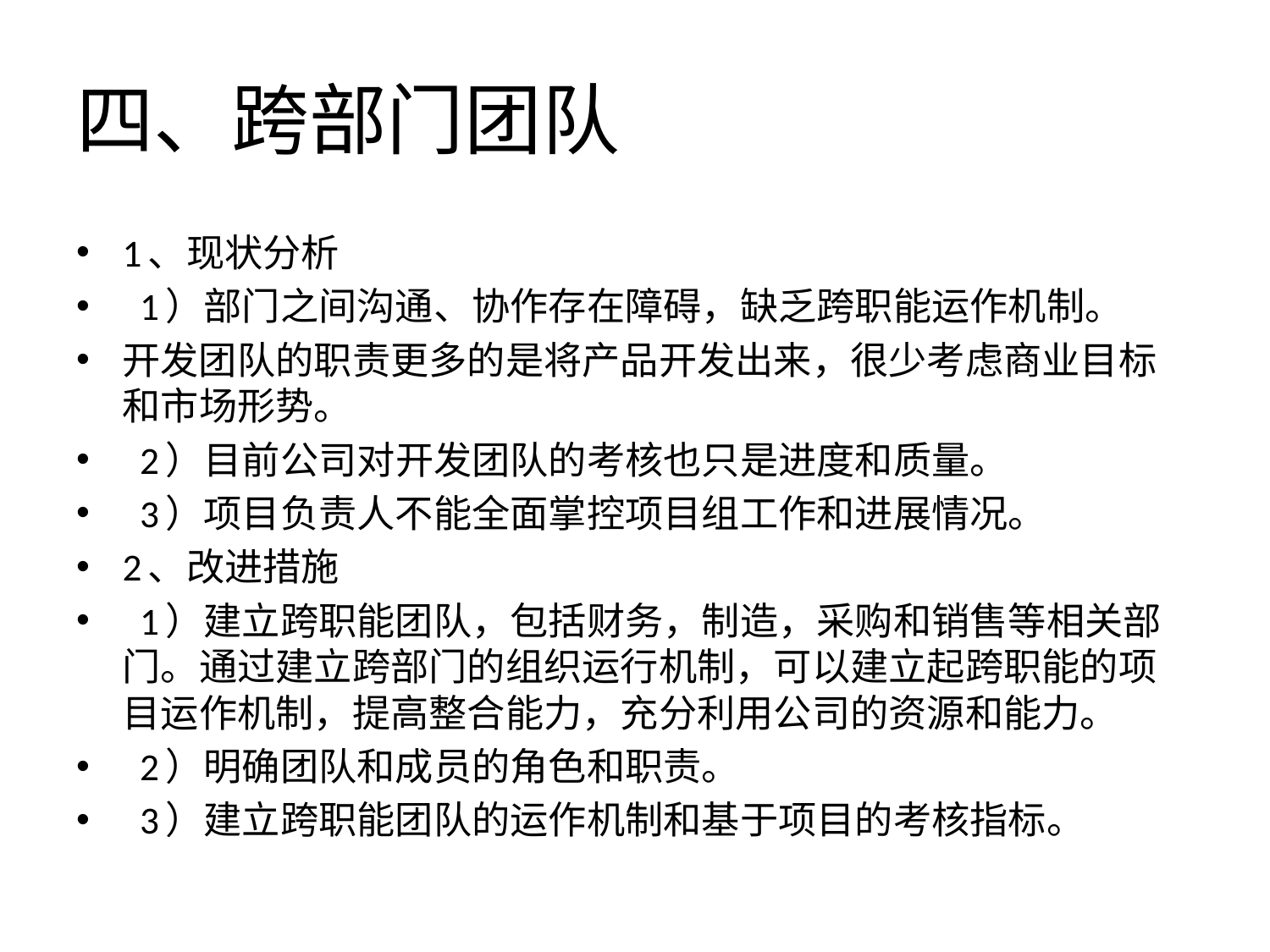

# 四、跨部门团队
1、现状分析
  1）部门之间沟通、协作存在障碍，缺乏跨职能运作机制。
开发团队的职责更多的是将产品开发出来，很少考虑商业目标和市场形势。
  2）目前公司对开发团队的考核也只是进度和质量。
  3）项目负责人不能全面掌控项目组工作和进展情况。
2、改进措施
  1）建立跨职能团队，包括财务，制造，采购和销售等相关部门。通过建立跨部门的组织运行机制，可以建立起跨职能的项目运作机制，提高整合能力，充分利用公司的资源和能力。
  2）明确团队和成员的角色和职责。
  3）建立跨职能团队的运作机制和基于项目的考核指标。